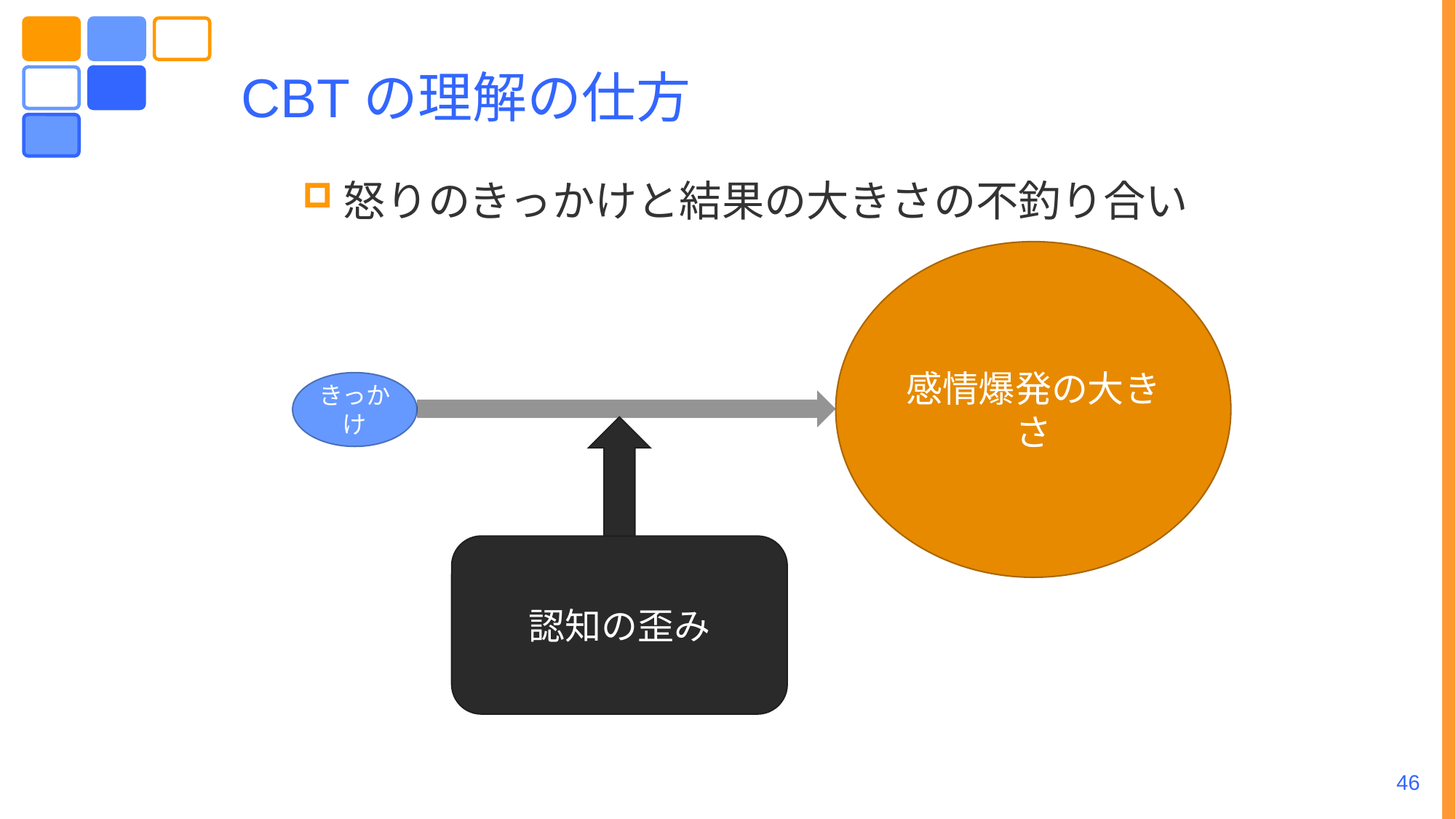

# CBTの理解の仕方
怒りのきっかけと結果の大きさの不釣り合い
感情爆発の大きさ
きっかけ

認知の歪み
46